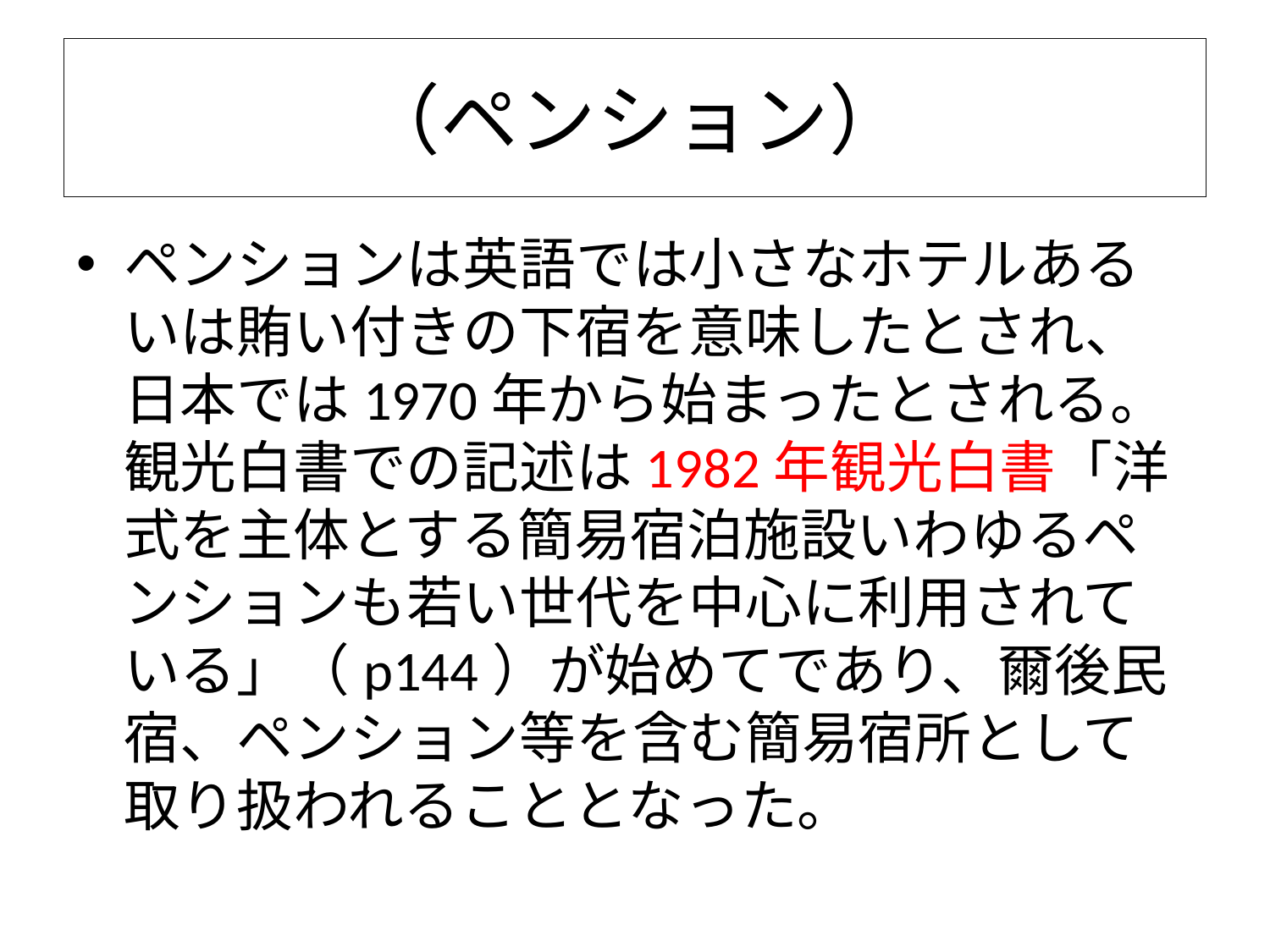

# （ペンション）
ペンションは英語では小さなホテルあるいは賄い付きの下宿を意味したとされ、日本では1970年から始まったとされる。観光白書での記述は1982年観光白書「洋式を主体とする簡易宿泊施設いわゆるペンションも若い世代を中心に利用されている」（p144）が始めてであり、爾後民宿、ペンション等を含む簡易宿所として取り扱われることとなった。